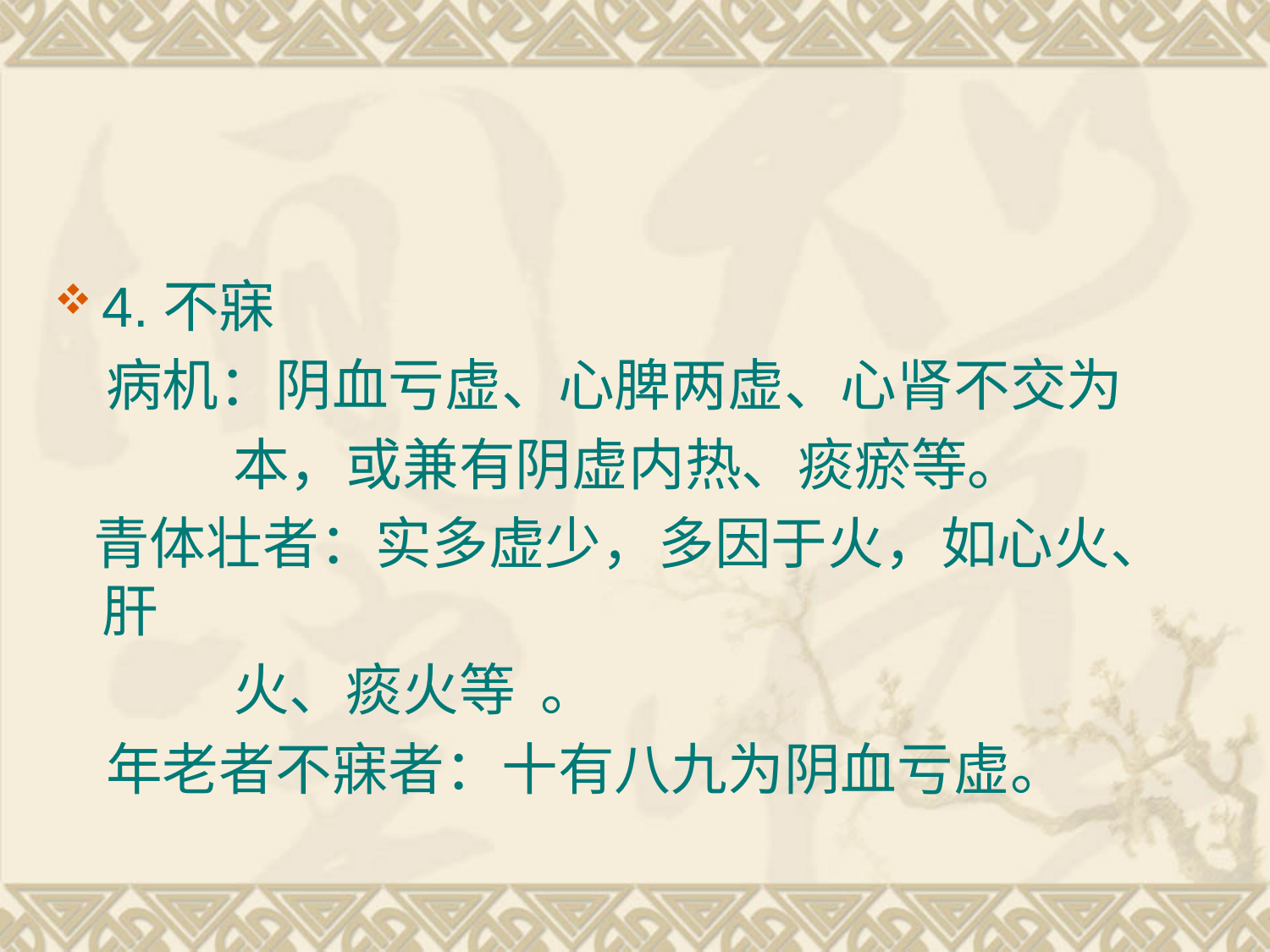

#
4.不寐
   病机：阴血亏虚、心脾两虚、心肾不交为
             本，或兼有阴虚内热、痰瘀等。
  青体壮者：实多虚少，多因于火，如心火、肝
             火、痰火等  。
   年老者不寐者：十有八九为阴血亏虚。